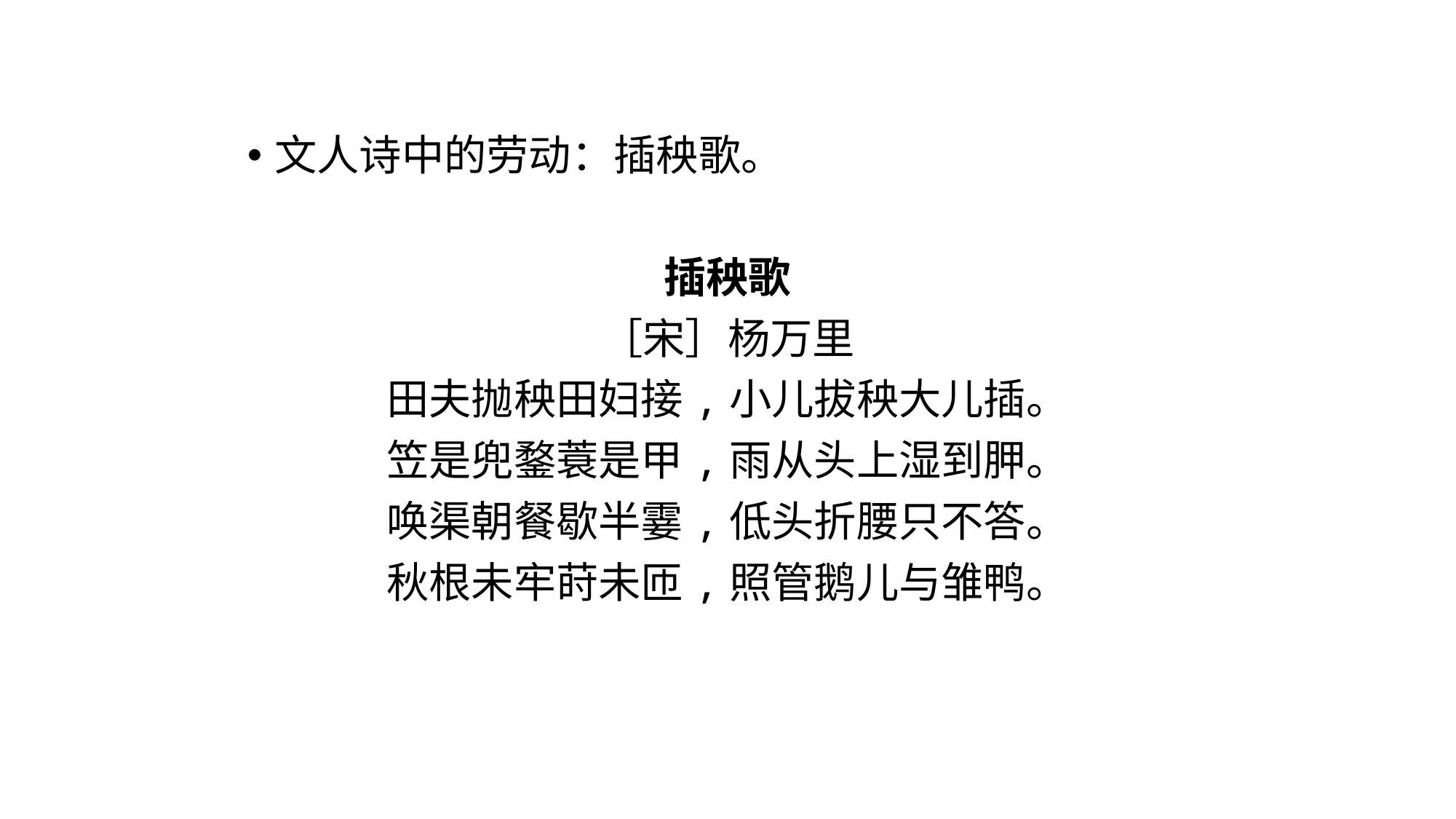

文人诗中的劳动：插秧歌。

插秧歌
［宋］杨万里
田夫抛秧田妇接,小儿拔秧大儿插。
笠是兜鍪蓑是甲,雨从头上湿到胛。
唤渠朝餐歇半霎,低头折腰只不答。
秋根未牢莳未匝,照管鹅儿与雏鸭。